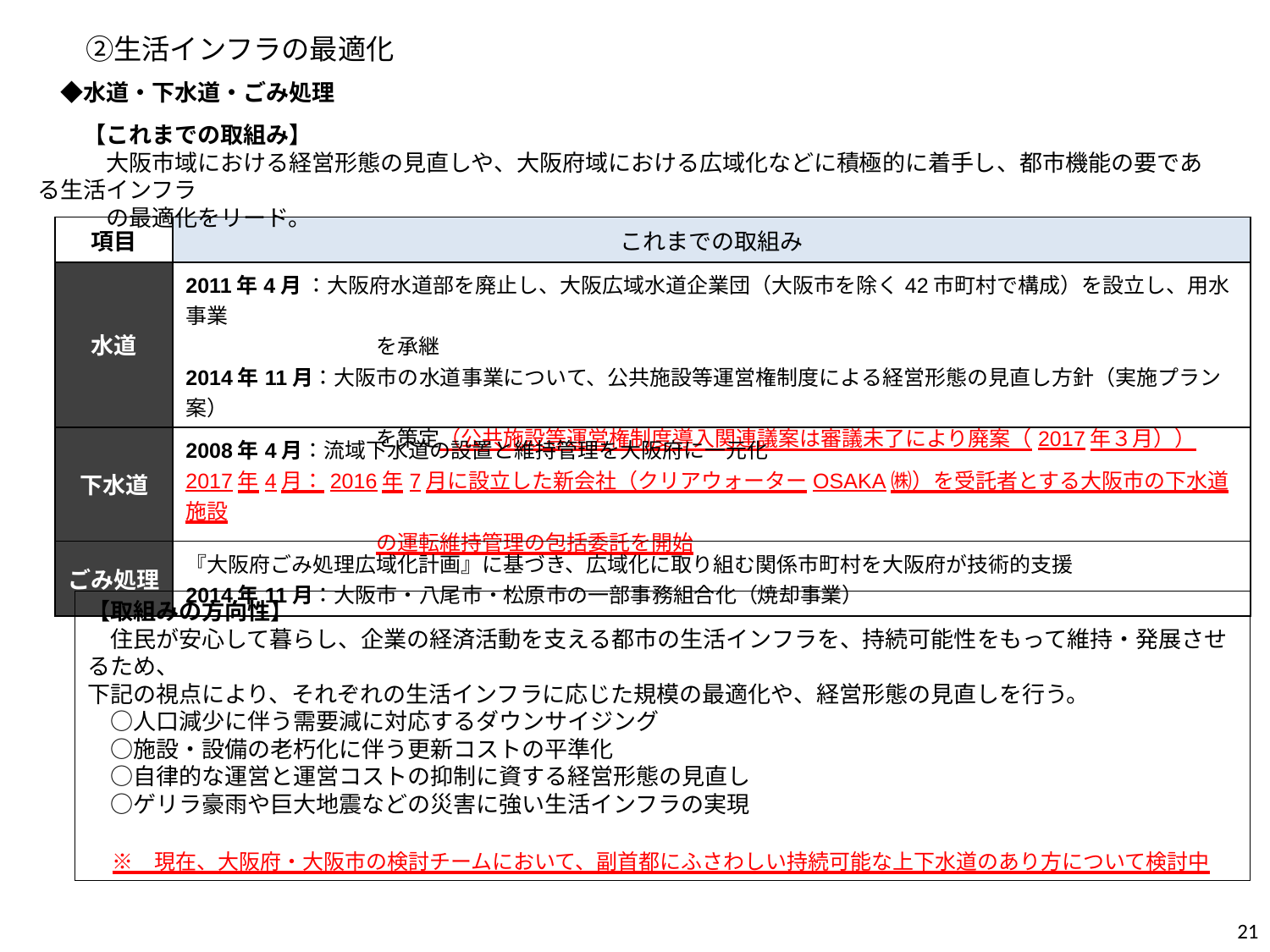

②生活インフラの最適化
　◆水道・下水道・ごみ処理

　　【これまでの取組み】
　　　大阪市域における経営形態の見直しや、大阪府域における広域化などに積極的に着手し、都市機能の要である生活インフラ
　　　の最適化をリード。
| 項目 | これまでの取組み |
| --- | --- |
| 水道 | 2011年4月 ：大阪府水道部を廃止し、大阪広域水道企業団（大阪市を除く42市町村で構成）を設立し、用水事業 　　　　　　　　　を承継 2014年11月：大阪市の水道事業について、公共施設等運営権制度による経営形態の見直し方針（実施プラン案） 　　　　　　　　　を策定（公共施設等運営権制度導入関連議案は審議未了により廃案（2017年３月）） |
| 下水道 | 2008年4月：流域下水道の設置と維持管理を大阪府に一元化 2017年4月：2016年7月に設立した新会社（クリアウォーターOSAKA㈱）を受託者とする大阪市の下水道施設 　　　　　　　　　の運転維持管理の包括委託を開始 |
| ごみ処理 | 『大阪府ごみ処理広域化計画』に基づき、広域化に取り組む関係市町村を大阪府が技術的支援 2014年11月：大阪市・八尾市・松原市の一部事務組合化（焼却事業） |
【取組みの方向性】
　住民が安心して暮らし、企業の経済活動を支える都市の生活インフラを、持続可能性をもって維持・発展させるため、
下記の視点により、それぞれの生活インフラに応じた規模の最適化や、経営形態の見直しを行う。
　○人口減少に伴う需要減に対応するダウンサイジング
　○施設・設備の老朽化に伴う更新コストの平準化
　○自律的な運営と運営コストの抑制に資する経営形態の見直し
　○ゲリラ豪雨や巨大地震などの災害に強い生活インフラの実現

　※　現在、大阪府・大阪市の検討チームにおいて、副首都にふさわしい持続可能な上下水道のあり方について検討中
21